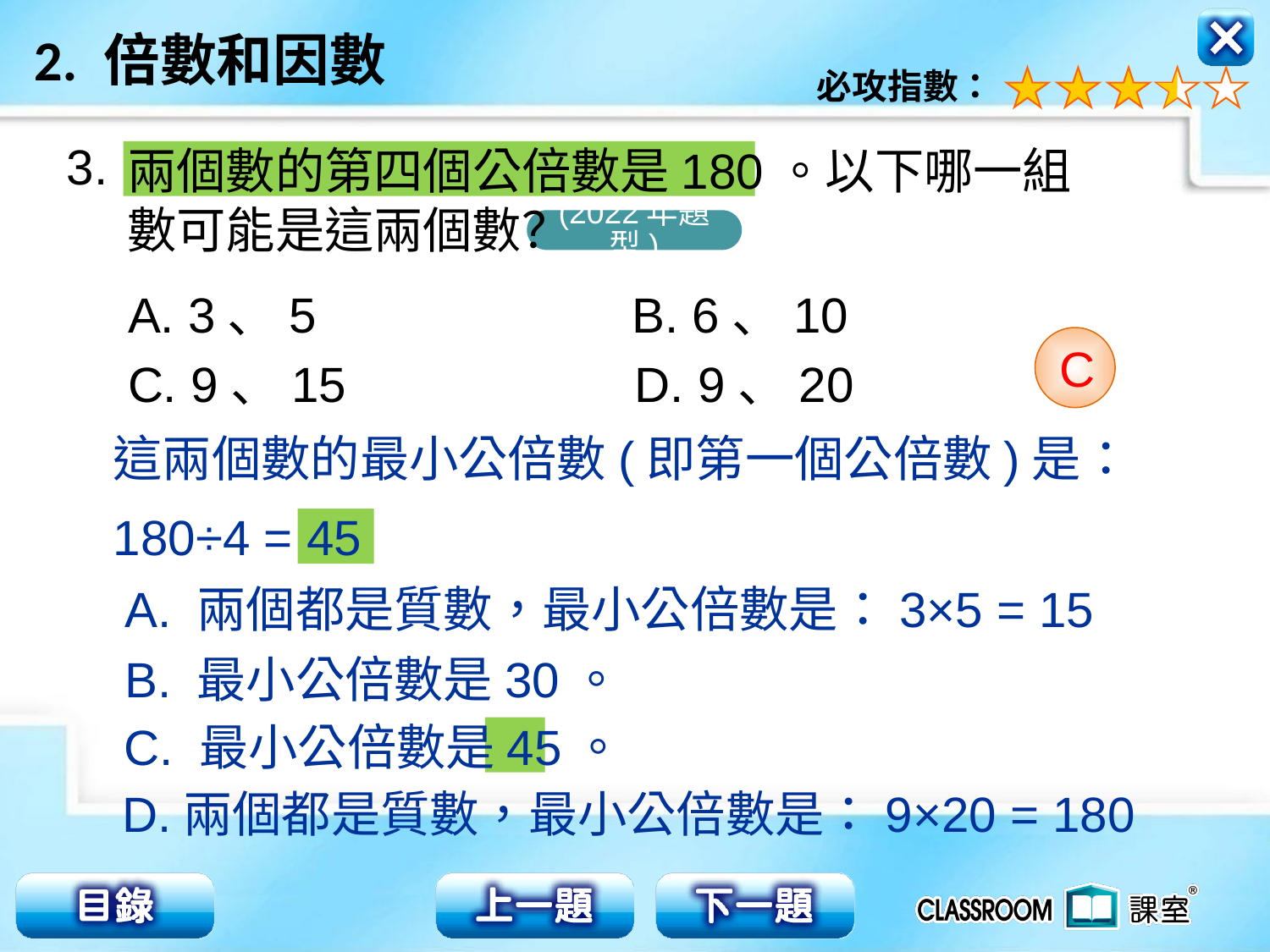

3.
兩個數的第四個公倍數是180。以下哪一組數可能是這兩個數？

(2022年題型)
A. 3、5                       B. 6、10
C. 9、15                     D. 9、20

C
這兩個數的最小公倍數(即第一個公倍數)是：
180÷4 = 45

A. 兩個都是質數，最小公倍數是：3×5 = 15
B. 最小公倍數是30。
C. 最小公倍數是45。

D.兩個都是質數，最小公倍數是：9×20 = 180